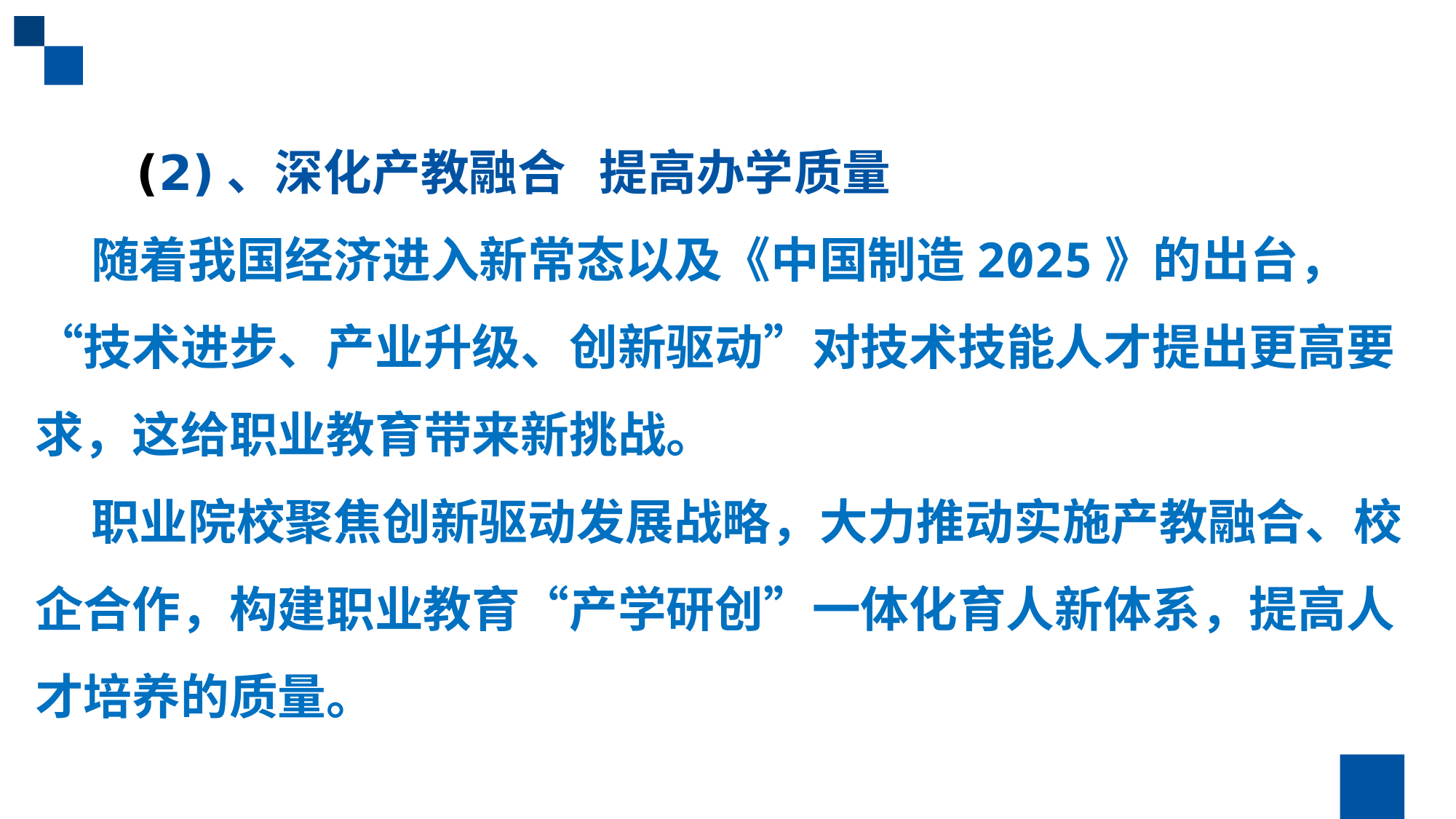

(2)、深化产教融合   提高办学质量
    随着我国经济进入新常态以及《中国制造2025》的出台，“技术进步、产业升级、创新驱动”对技术技能人才提出更高要求，这给职业教育带来新挑战。
    职业院校聚焦创新驱动发展战略，大力推动实施产教融合、校企合作，构建职业教育“产学研创”一体化育人新体系，提高人才培养的质量。

137